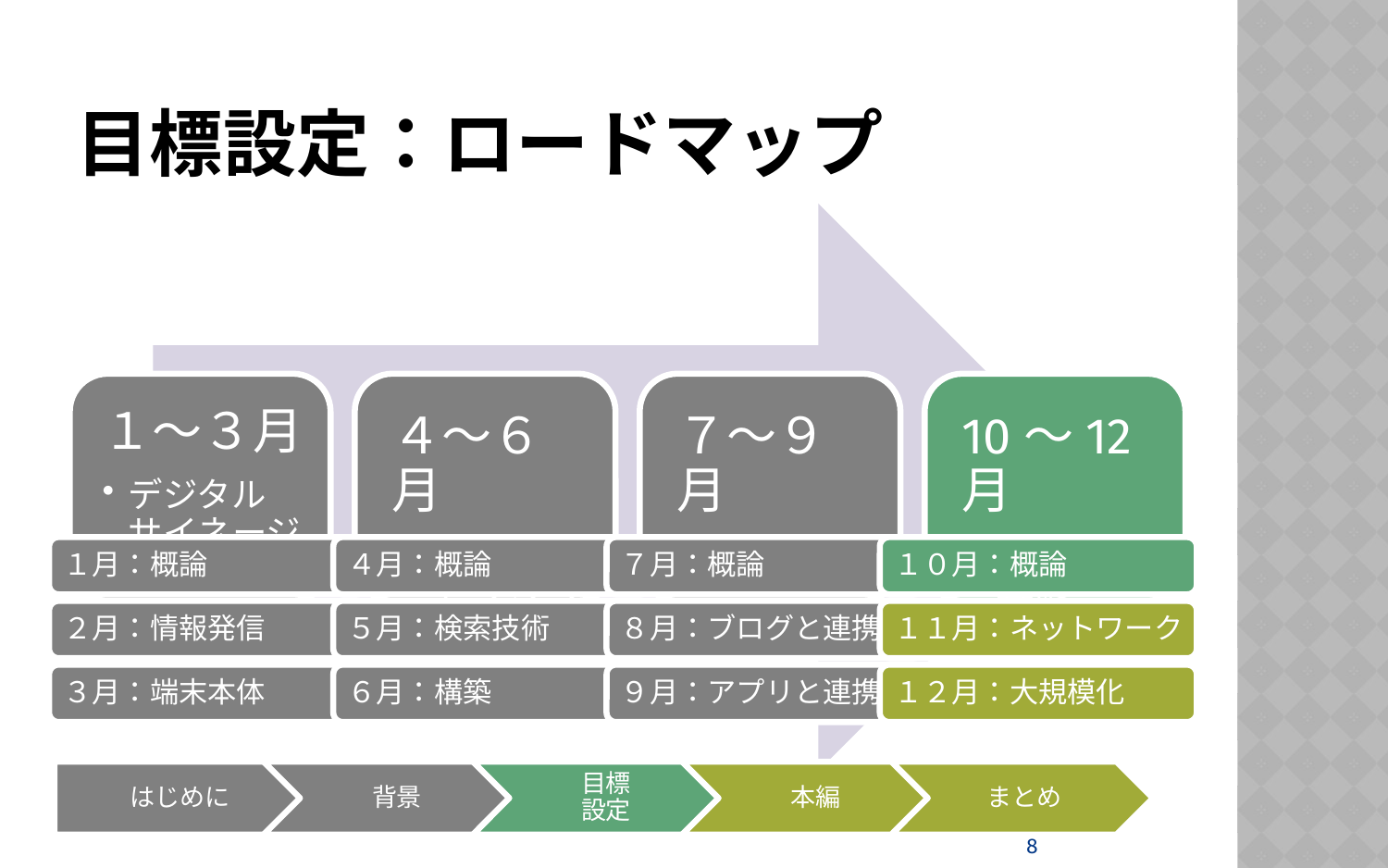

# 目標設定：ロードマップ
１～３月
デジタル
サイネージ
４～６月
検索
エンジン
７～９月
外部連携
10～12月
システム基盤
１月：概論
２月：情報発信
３月：端末本体
４月：概論
５月：検索技術
６月：構築
７月：概論
８月：ブログと連携
９月：アプリと連携
１０月：概論
１１月：ネットワーク
１２月：大規模化
はじめに
背景
目標
設定
本編
まとめ
8